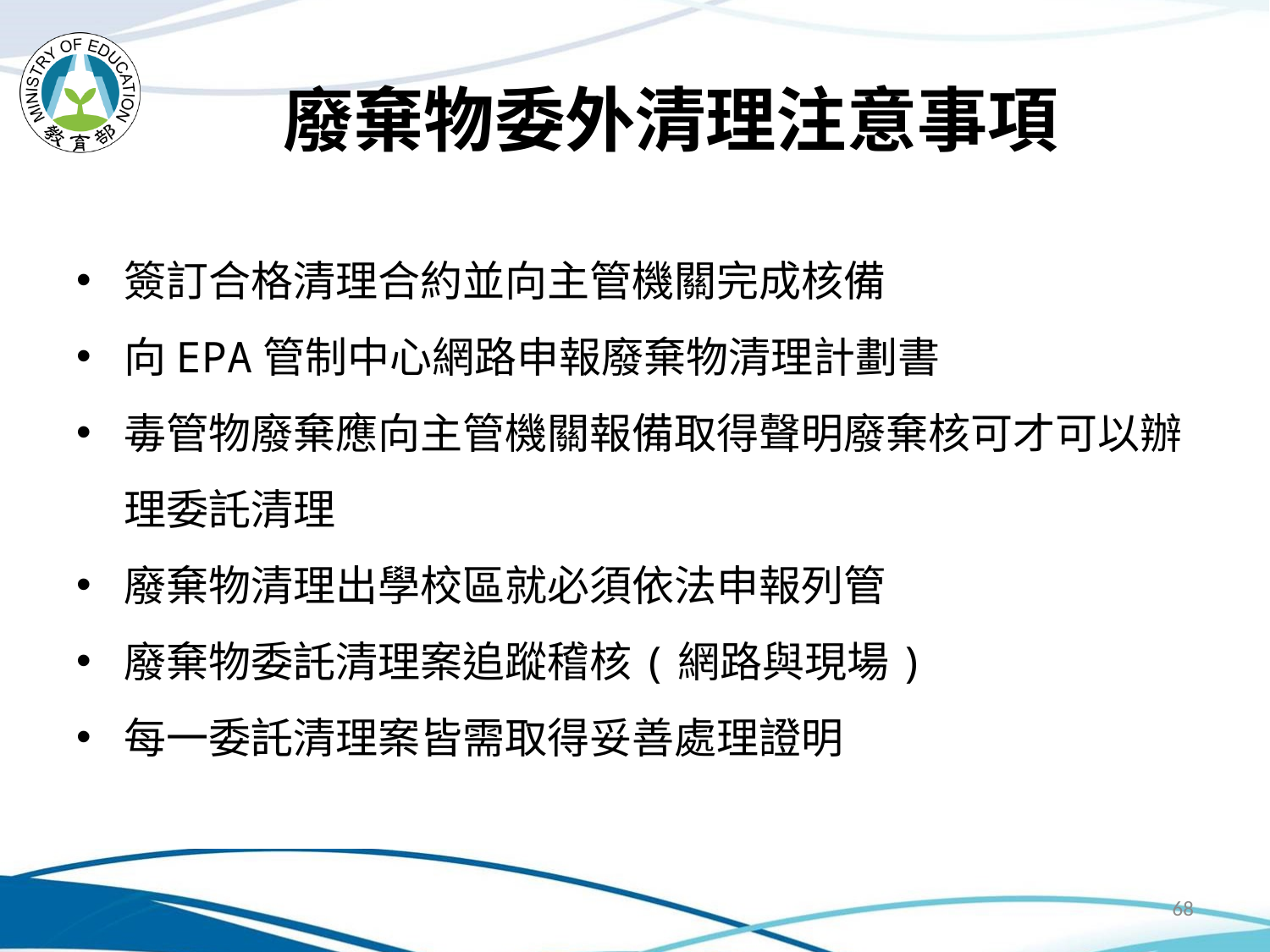

# 廢棄物委外清理注意事項
簽訂合格清理合約並向主管機關完成核備
向EPA管制中心網路申報廢棄物清理計劃書
毒管物廢棄應向主管機關報備取得聲明廢棄核可才可以辦理委託清理
廢棄物清理出學校區就必須依法申報列管
廢棄物委託清理案追蹤稽核(網路與現場)
每一委託清理案皆需取得妥善處理證明

68